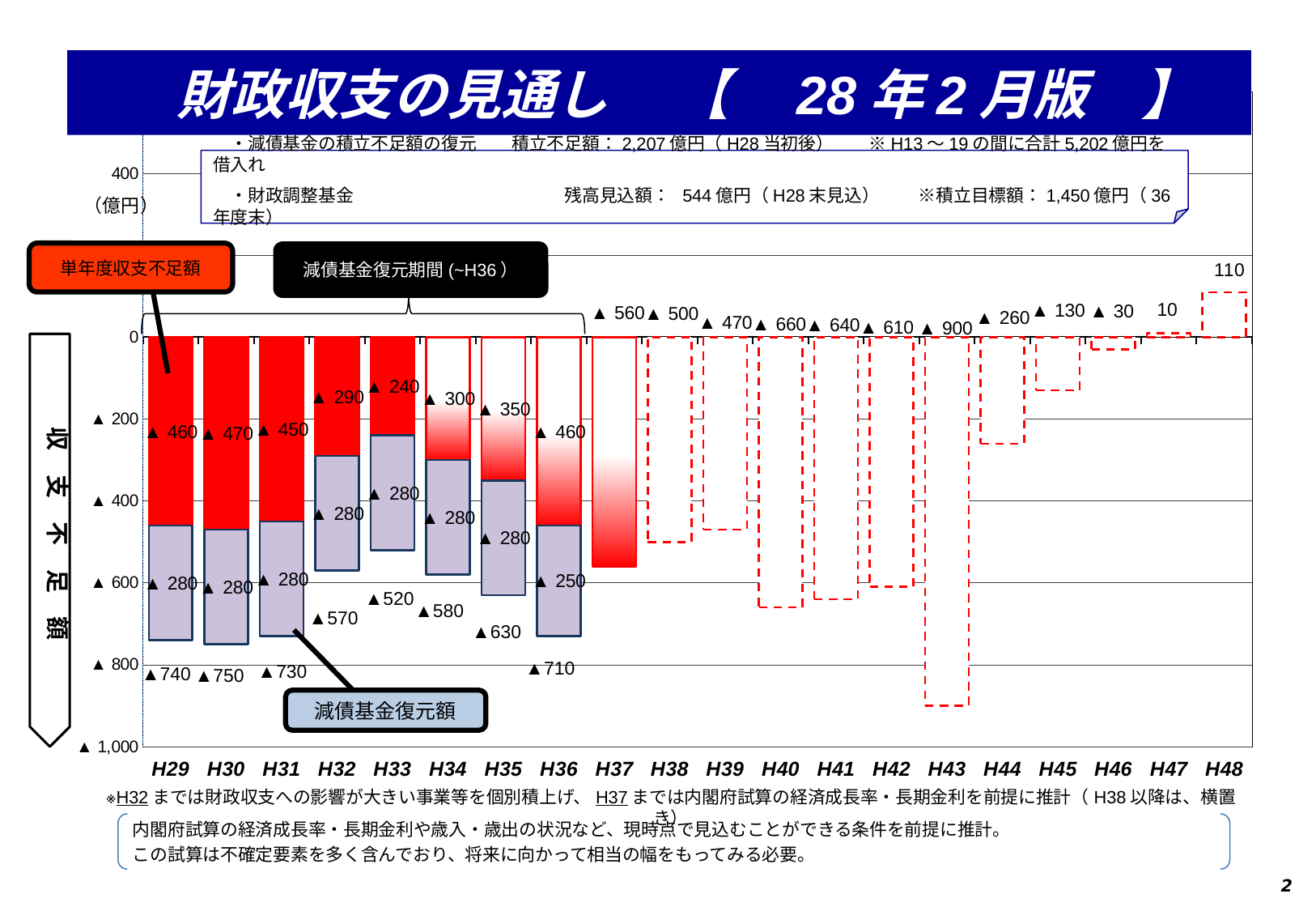

# 財政収支の見通し　 【　28年2月版　】

### Chart

| Category |  |  |  |
|---|---|---|---|
| H29 | -460.0 | -280.0 | None |
| H30 | -470.0 | -280.0 | None |
| H31 | -450.0 | -280.0 | None |
| H32 | -290.0 | -280.0 | None |
| H33 | -240.0 | -280.0 | None |
| H34 | -300.0 | -280.0 | None |
| H35 | -350.0 | -280.0 | None |
| H36 | -460.0 | -270.0 | None |
| H37 | -560.0 | None | None |
| H38 | -500.0 | None | None |
| H39 | -470.0 | None | None |
| H40 | -660.0 | None | None |
| H41 | -640.0 | None | None |
| H42 | -610.0 | None | None |
| H43 | -900.0 | None | None |
| H44 | -260.0 | None | None |
| H45 | -130.0 | None | None |
| H46 | -30.0 | None | None |
| H47 | 10.0 | None | None |
| H48 | 110.0 | None | None |
　・減債基金の積立不足額の復元　　積立不足額：2,207億円（H28当初後）　　※H13～19の間に合計5,202億円を借入れ
　・財政調整基金　　　　　　　　　　　　残高見込額：  544億円（H28末見込）　　 ※積立目標額：1,450億円（36年度末）
減債基金復元期間(~H36）
単年度収支不足額
収　支　不　足　額

▲520
▲580
▲570
▲630
▲710
▲730
▲740
▲750
減債基金復元額
※H32までは財政収支への影響が大きい事業等を個別積上げ、H37までは内閣府試算の経済成長率・長期金利を前提に推計（H38以降は、横置き）
内閣府試算の経済成長率・長期金利や歳入・歳出の状況など、現時点で見込むことができる条件を前提に推計。
この試算は不確定要素を多く含んでおり、将来に向かって相当の幅をもってみる必要。
2